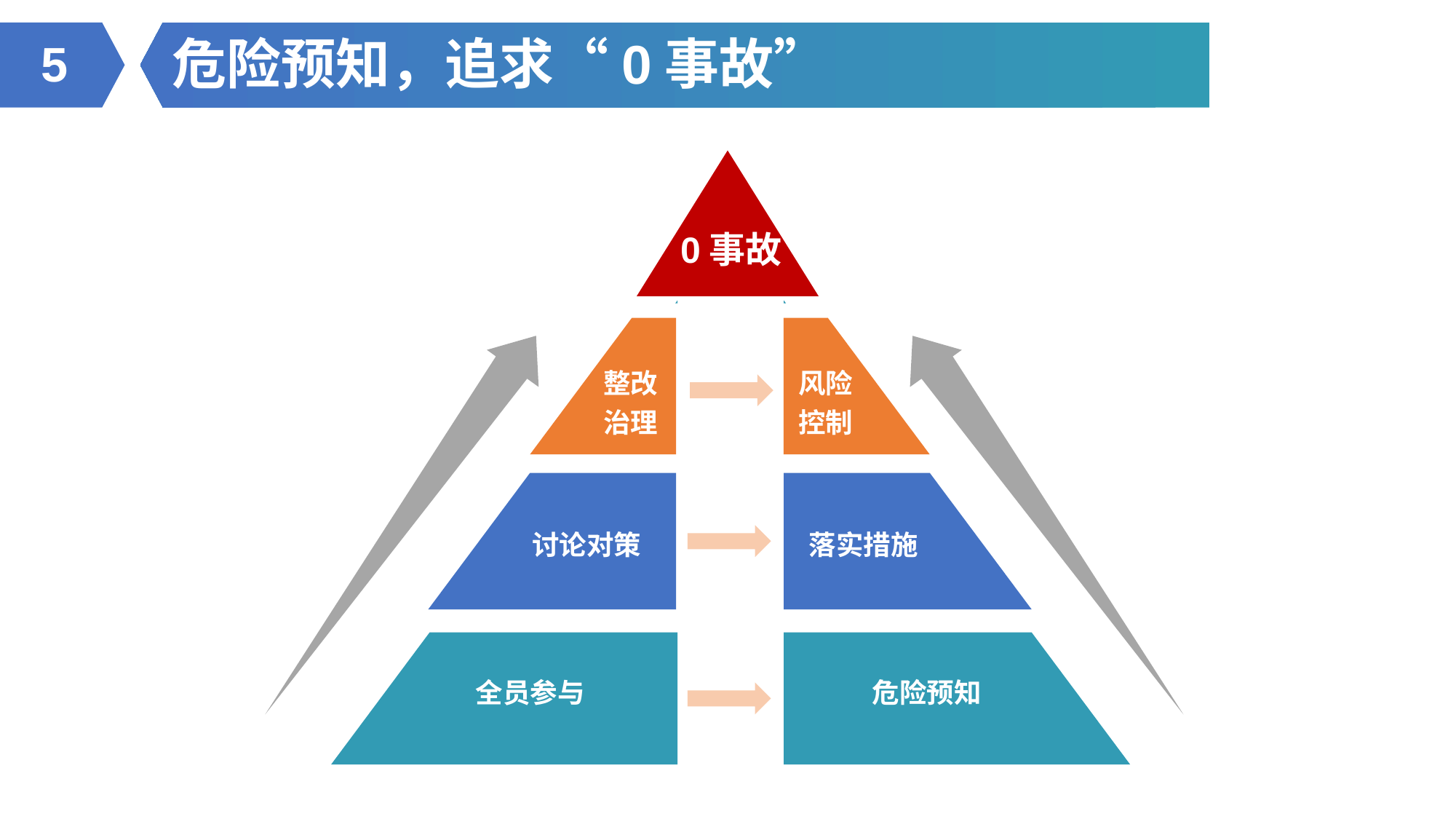

危险预知，追求“0事故”
5

0事故

整改
治理
风险
控制

讨论对策
落实措施

危险预知
全员参与